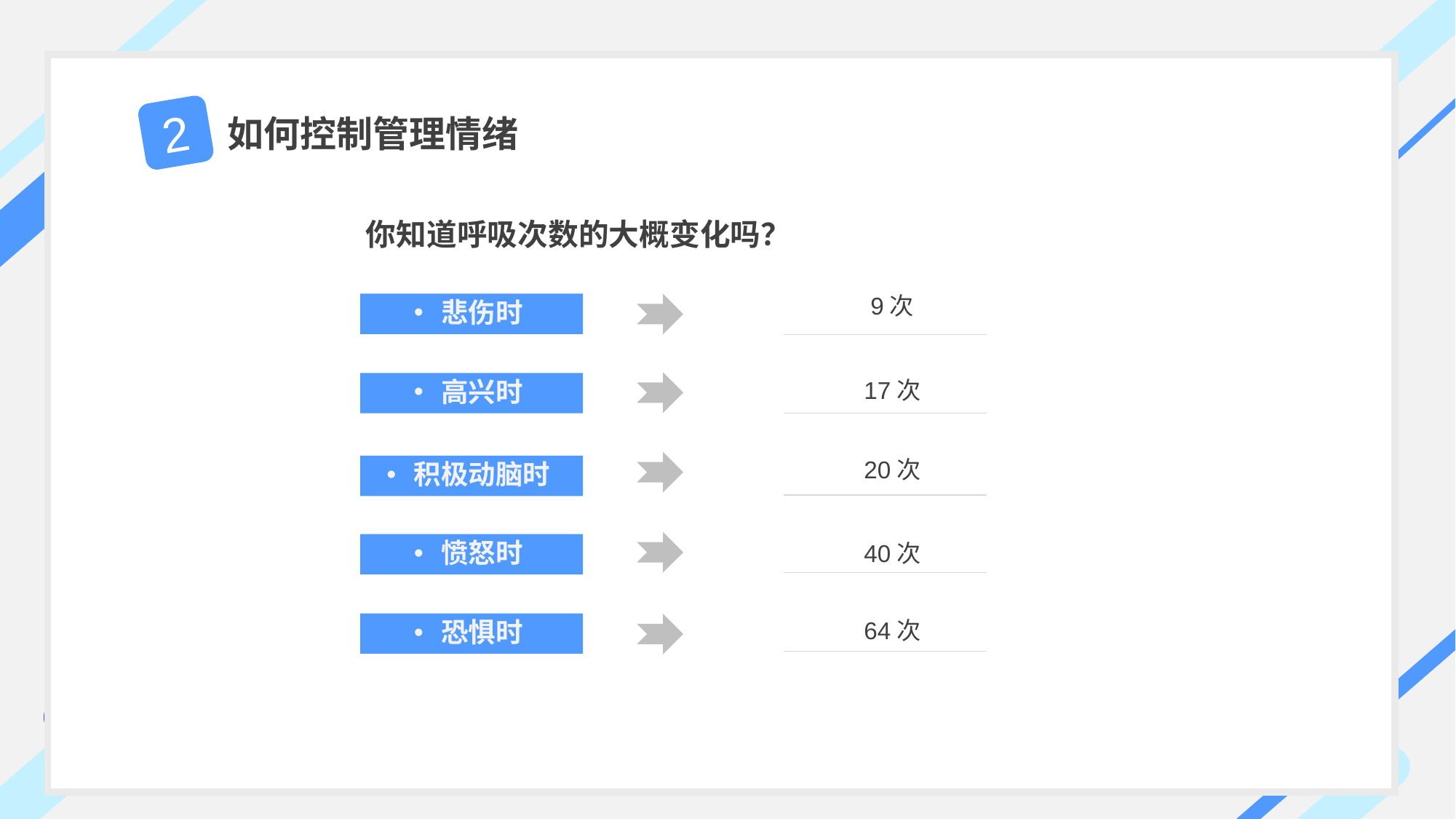

2
如何控制管理情绪
   你知道呼吸次数的大概变化吗？
9次
悲伤时

17次

高兴时
20次

积极动脑时

40次
愤怒时
64次
恐惧时